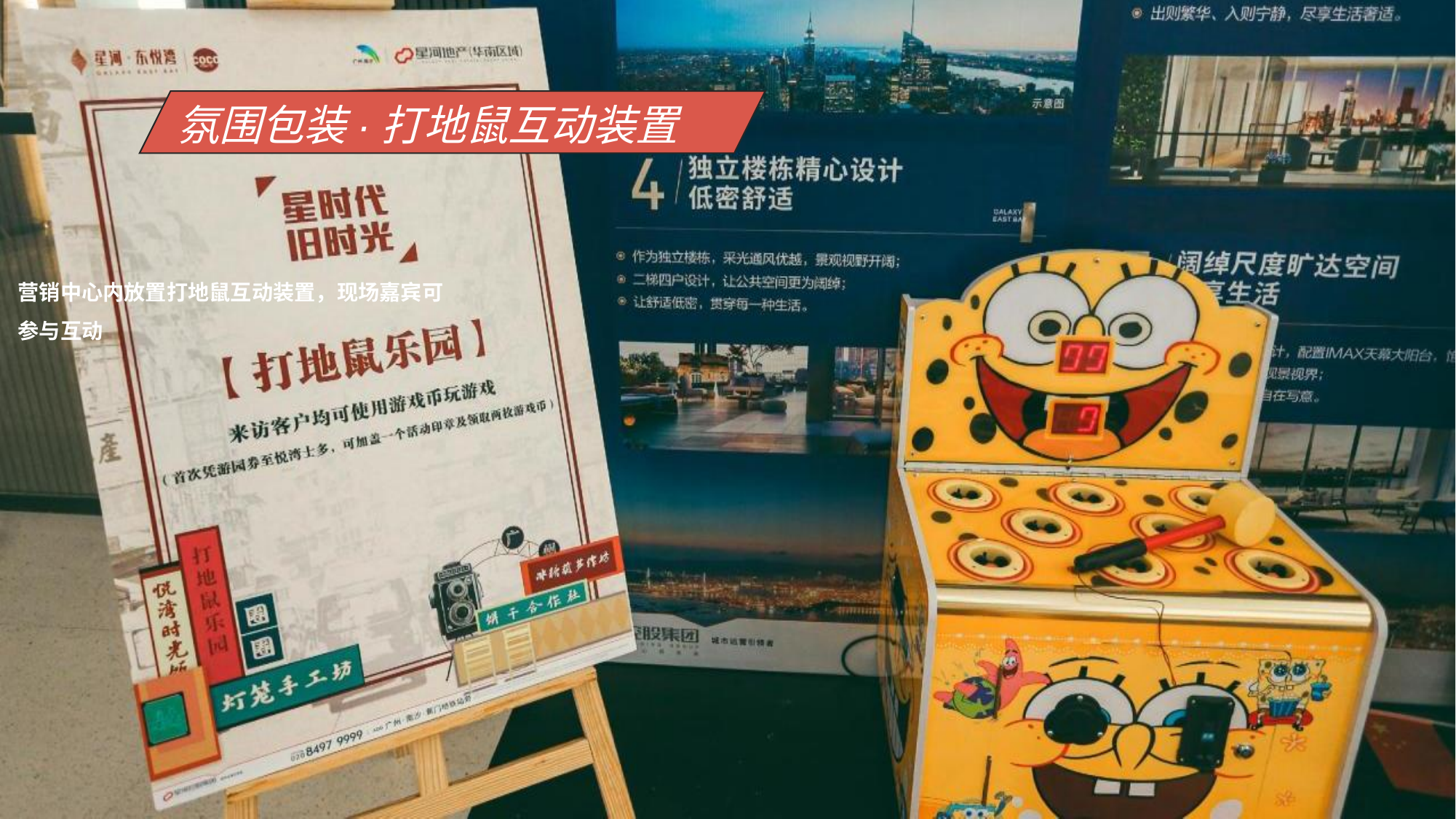

氛围包装·打地鼠互动装置
营销中心内放置打地鼠互动装置，现场嘉宾可参与互动